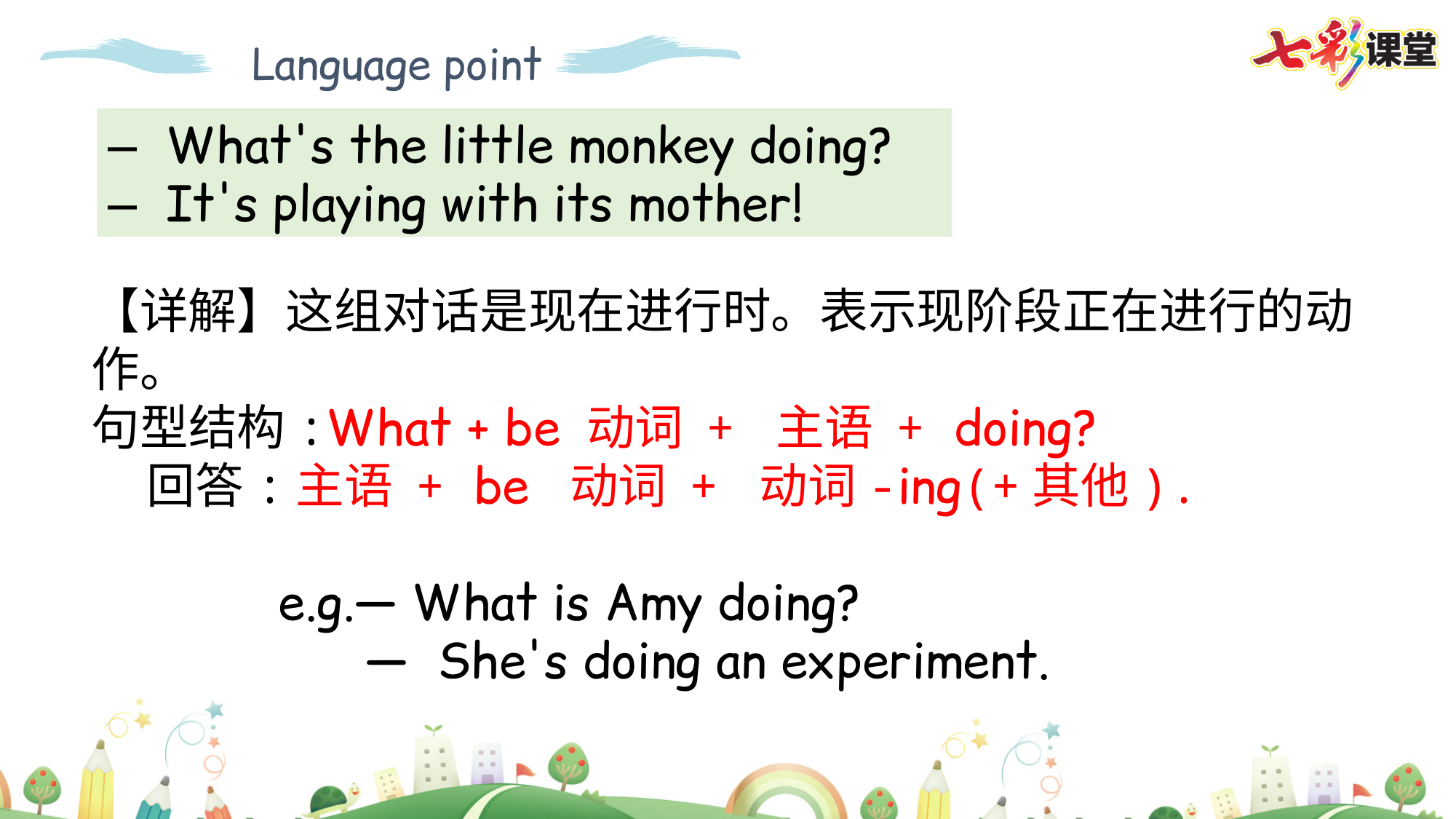

Language point
— What's the little monkey doing?
— It's playing with its mother!
【详解】这组对话是现在进行时。表示现阶段正在进行的动作。
句型结构:What + be 动词 + 主语 + doing?
    回答:主语 + be 动词 + 动词-ing(+其他).

e.g.— What is Amy doing?
   — She's doing an experiment.